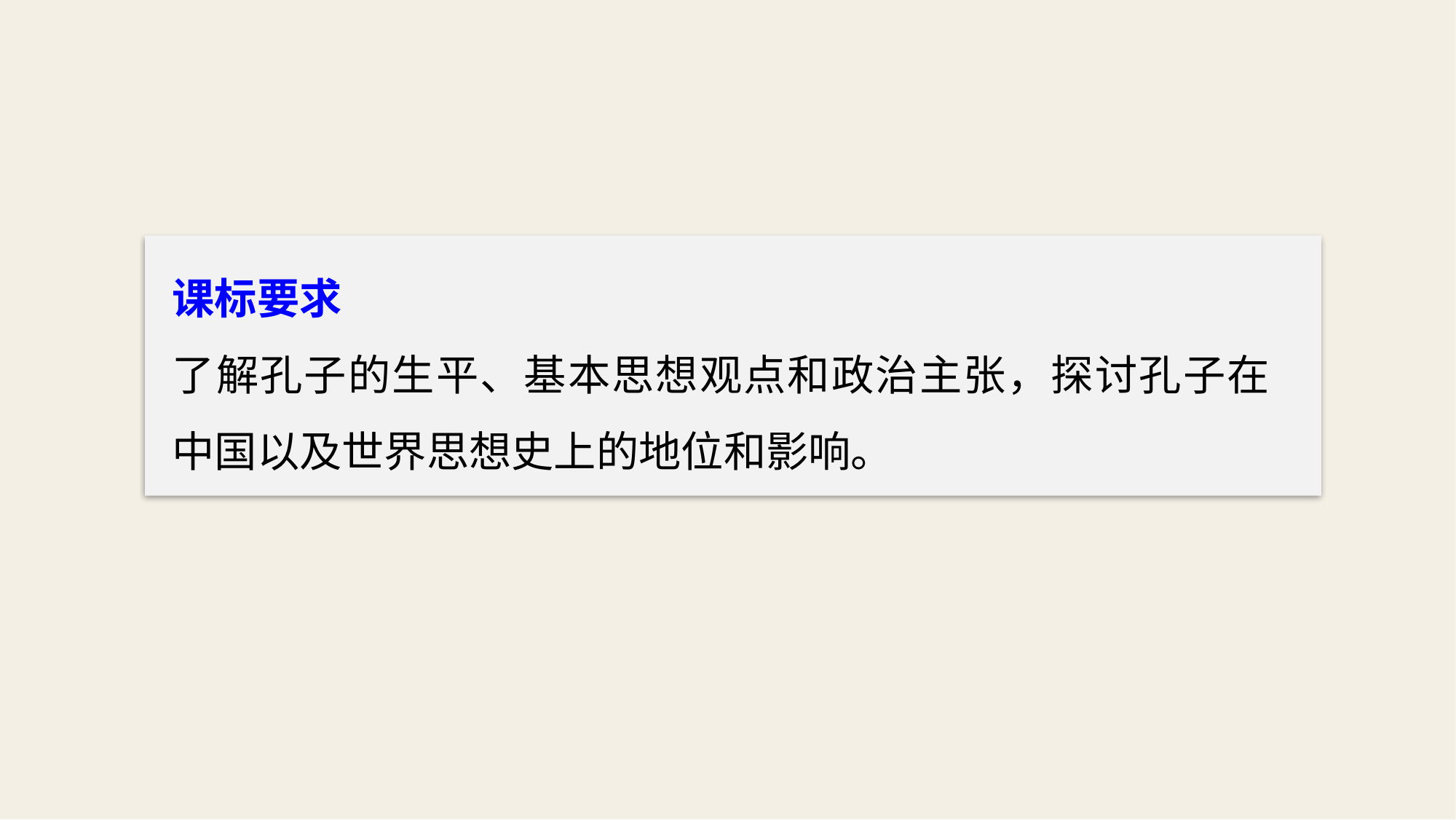

课标要求
了解孔子的生平、基本思想观点和政治主张，探讨孔子在中国以及世界思想史上的地位和影响。